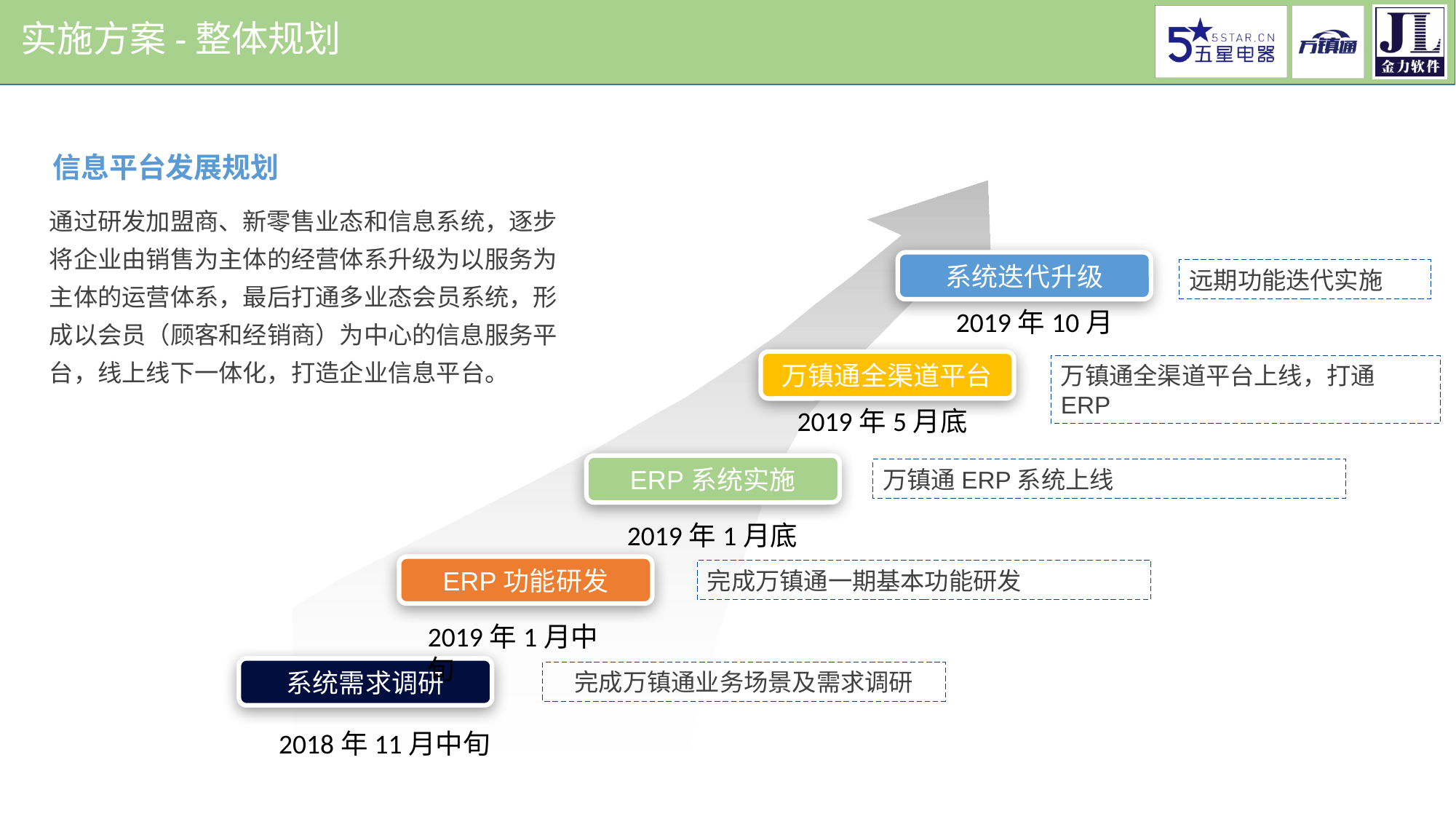

实施方案-整体规划
信息平台发展规划

通过研发加盟商、新零售业态和信息系统，逐步将企业由销售为主体的经营体系升级为以服务为主体的运营体系，最后打通多业态会员系统，形成以会员（顾客和经销商）为中心的信息服务平台，线上线下一体化，打造企业信息平台。
系统迭代升级
远期功能迭代实施
2019年10月
万镇通全渠道平台
万镇通全渠道平台上线，打通ERP
2019年5月底
ERP系统实施
万镇通ERP系统上线
2019年1月底
ERP功能研发
完成万镇通一期基本功能研发
2019年1月中旬
系统需求调研
完成万镇通业务场景及需求调研
2018年11月中旬